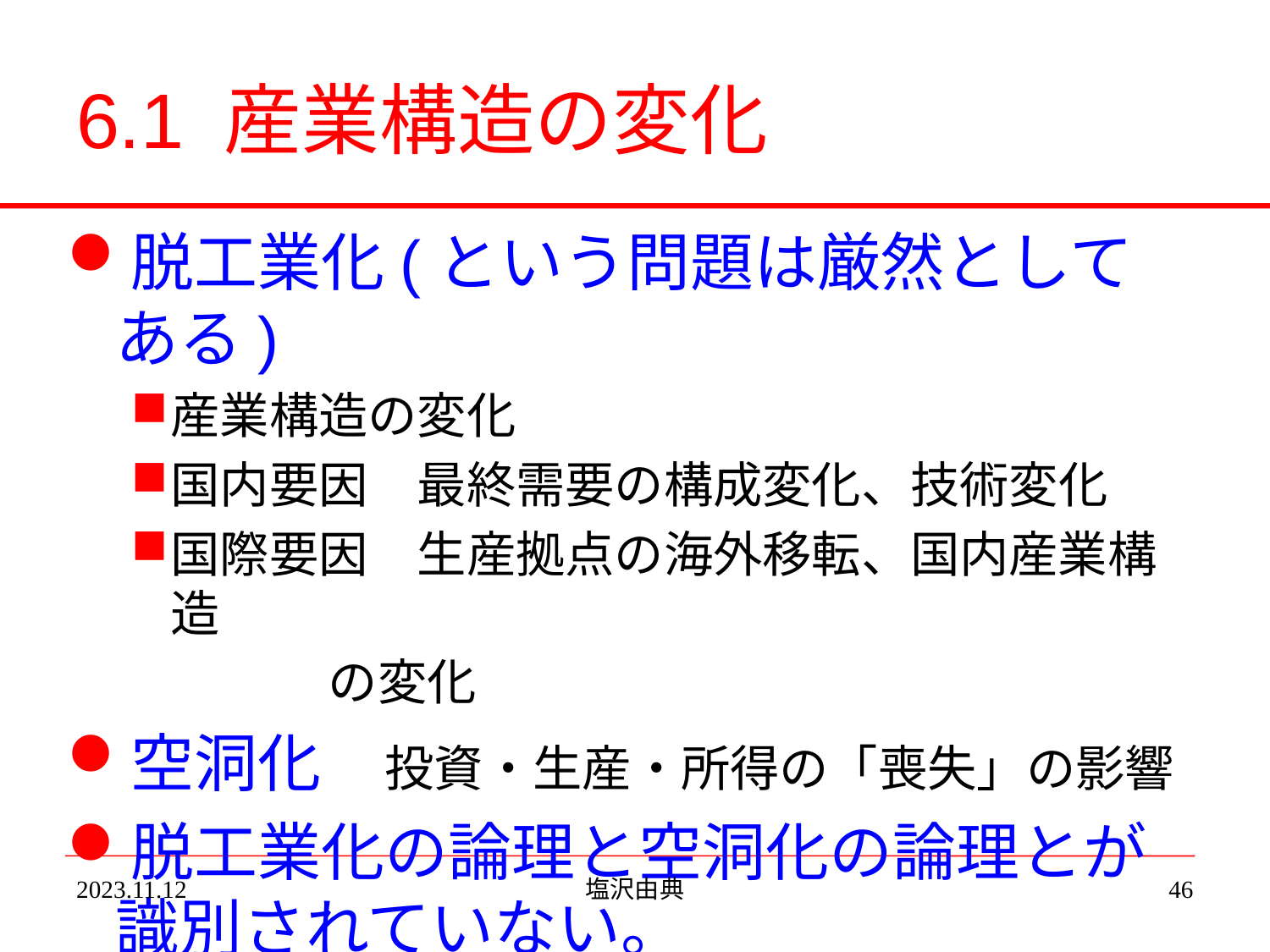

# 6.1 産業構造の変化
脱工業化(という問題は厳然としてある)
産業構造の変化
国内要因　最終需要の構成変化、技術変化
国際要因　生産拠点の海外移転、国内産業構造
　　　　の変化
空洞化　投資・生産・所得の「喪失」の影響
脱工業化の論理と空洞化の論理とが識別されていない。

2023.11.12
塩沢由典
46